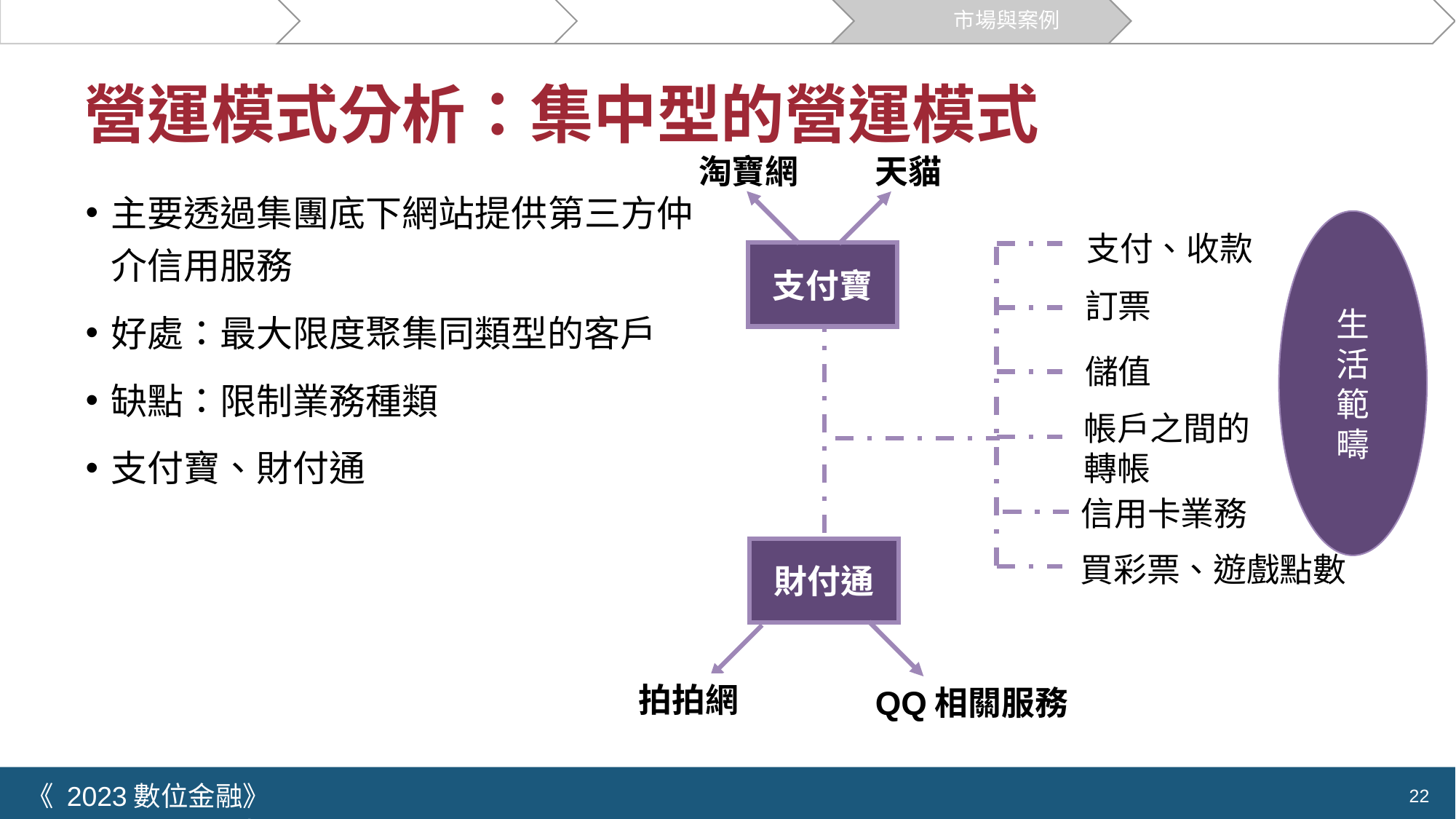

關於支付

第三方支付的運作

創新模式

市場與案例

機會與挑戰
# 營運模式分析：集中型的營運模式
淘寶網
天貓
主要透過集團底下網站提供第三方仲介信用服務
好處：最大限度聚集同類型的客戶
缺點：限制業務種類
支付寶、財付通
生
活
範
疇
支付、收款
支付寶
訂票
儲值
帳戶之間的轉帳
信用卡業務
財付通
買彩票、遊戲點數
拍拍網
QQ相關服務
《 2023數位金融》                                                                                                                                              	NYCU.IIM.IEBI Lab
22